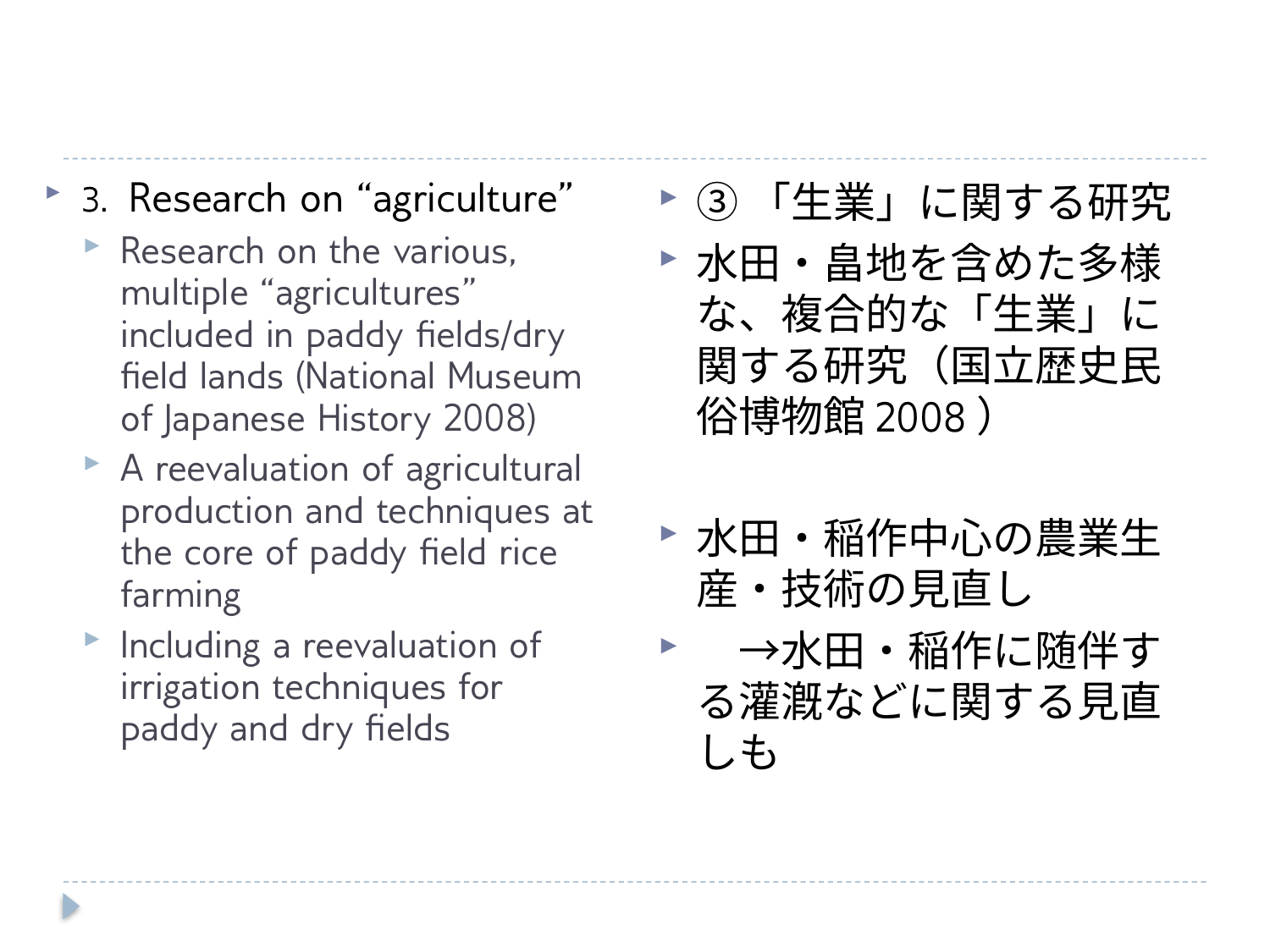

#
3.  Research on “agriculture”
Research on the various, multiple “agricultures” included in paddy fields/dry field lands (National Museum of Japanese History 2008)
A reevaluation of agricultural production and techniques at the core of paddy field rice farming
Including a reevaluation of irrigation techniques for paddy and dry fields

③「生業」に関する研究
水田・畠地を含めた多様な、複合的な「生業」に関する研究（国立歴史民俗博物館2008）

水田・稲作中心の農業生産・技術の見直し
　→水田・稲作に随伴する灌漑などに関する見直しも